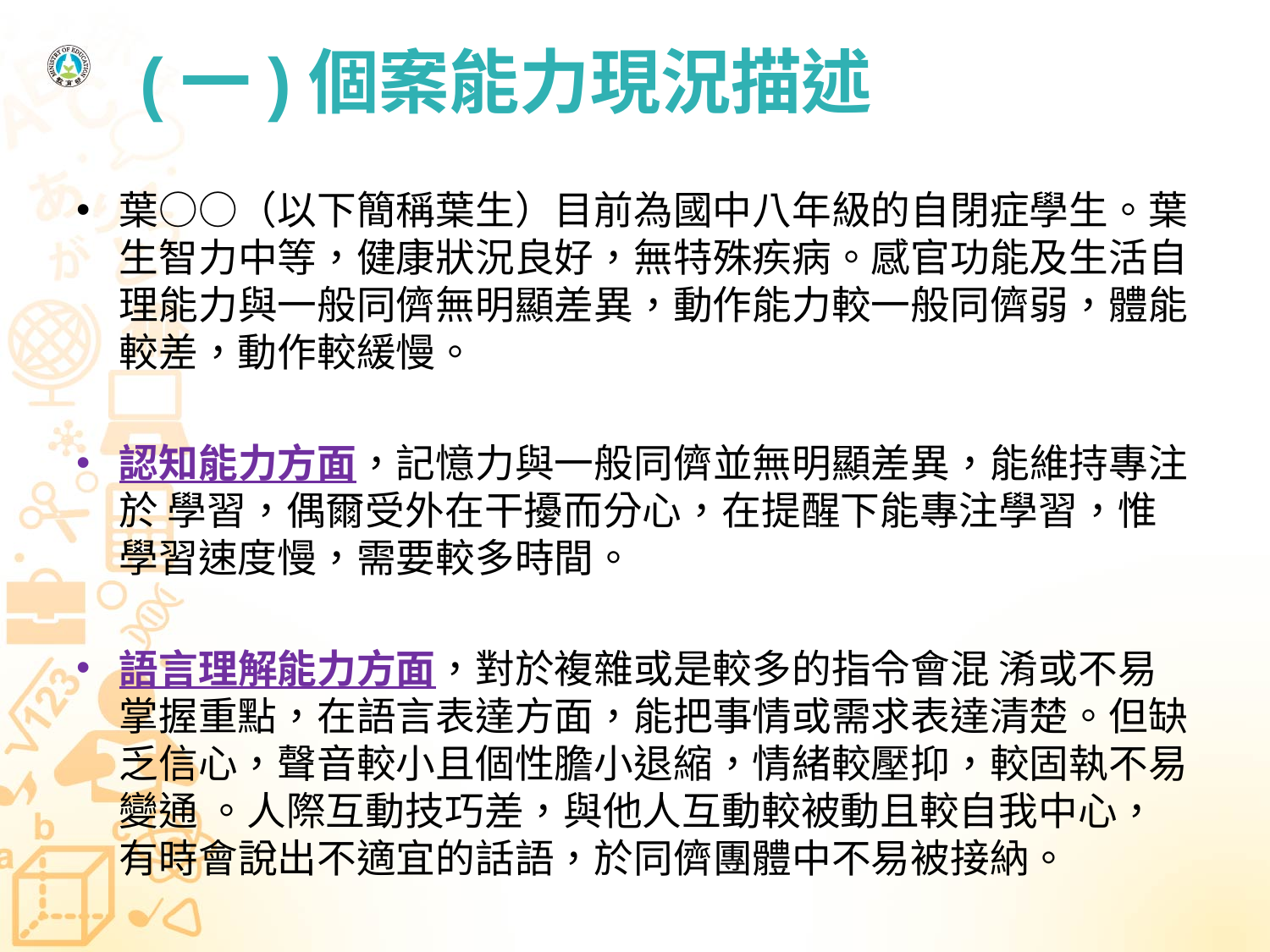

# (一)個案能力現況描述
葉○○（以下簡稱葉生）目前為國中八年級的自閉症學生。葉生智力中等，健康狀況良好，無特殊疾病。感官功能及生活自理能力與一般同儕無明顯差異，動作能力較一般同儕弱，體能較差，動作較緩慢。

認知能力方面，記憶力與一般同儕並無明顯差異，能維持專注於 學習，偶爾受外在干擾而分心，在提醒下能專注學習，惟學習速度慢，需要較多時間。

語言理解能力方面，對於複雜或是較多的指令會混 淆或不易掌握重點，在語言表達方面，能把事情或需求表達清楚。但缺乏信心，聲音較小且個性膽小退縮，情緒較壓抑，較固執不易變通 。人際互動技巧差，與他人互動較被動且較自我中心，有時會說出不適宜的話語，於同儕團體中不易被接納。